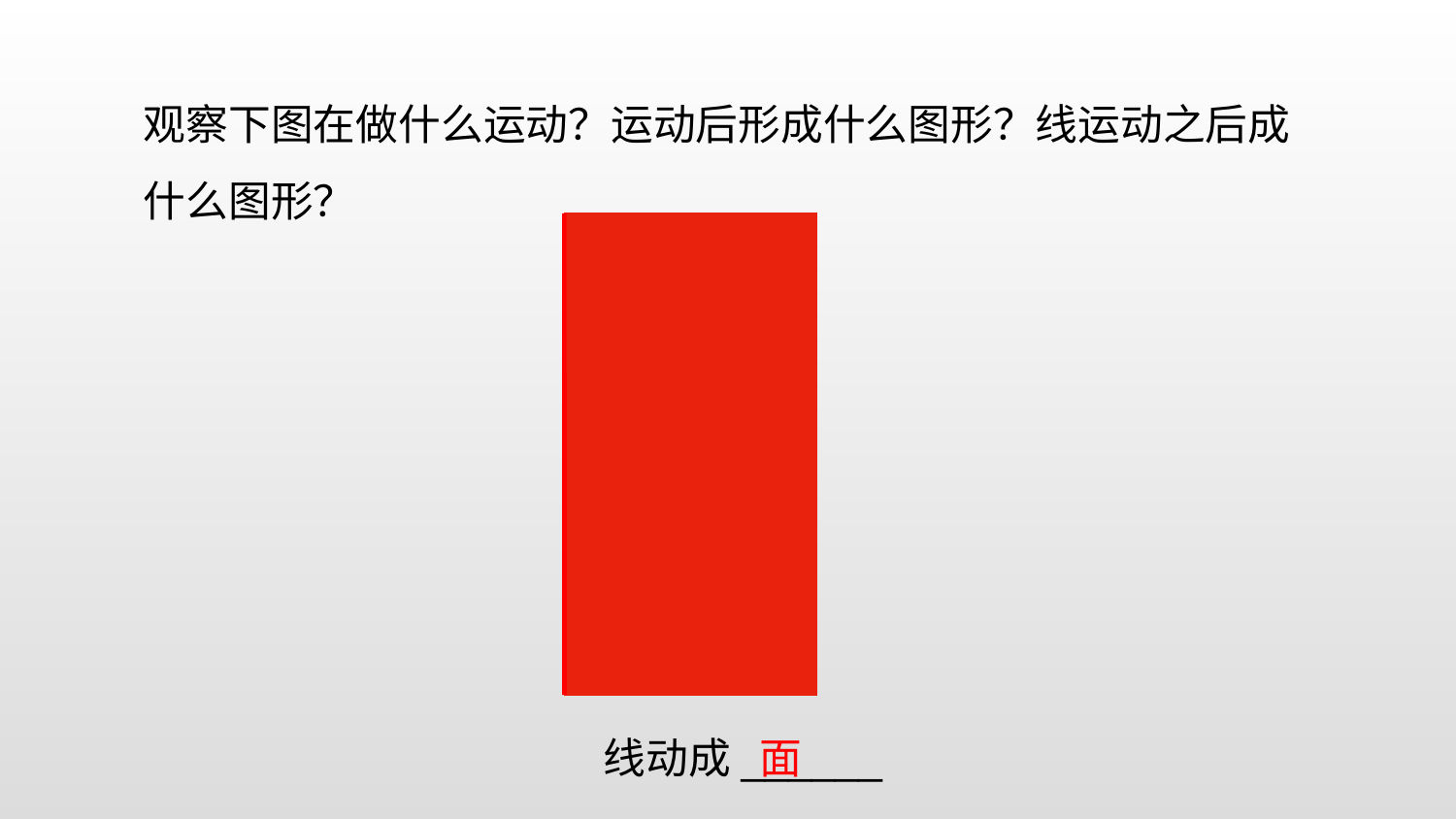

观察下图在做什么运动？运动后形成什么图形？线运动之后成什么图形？

线动成______
面